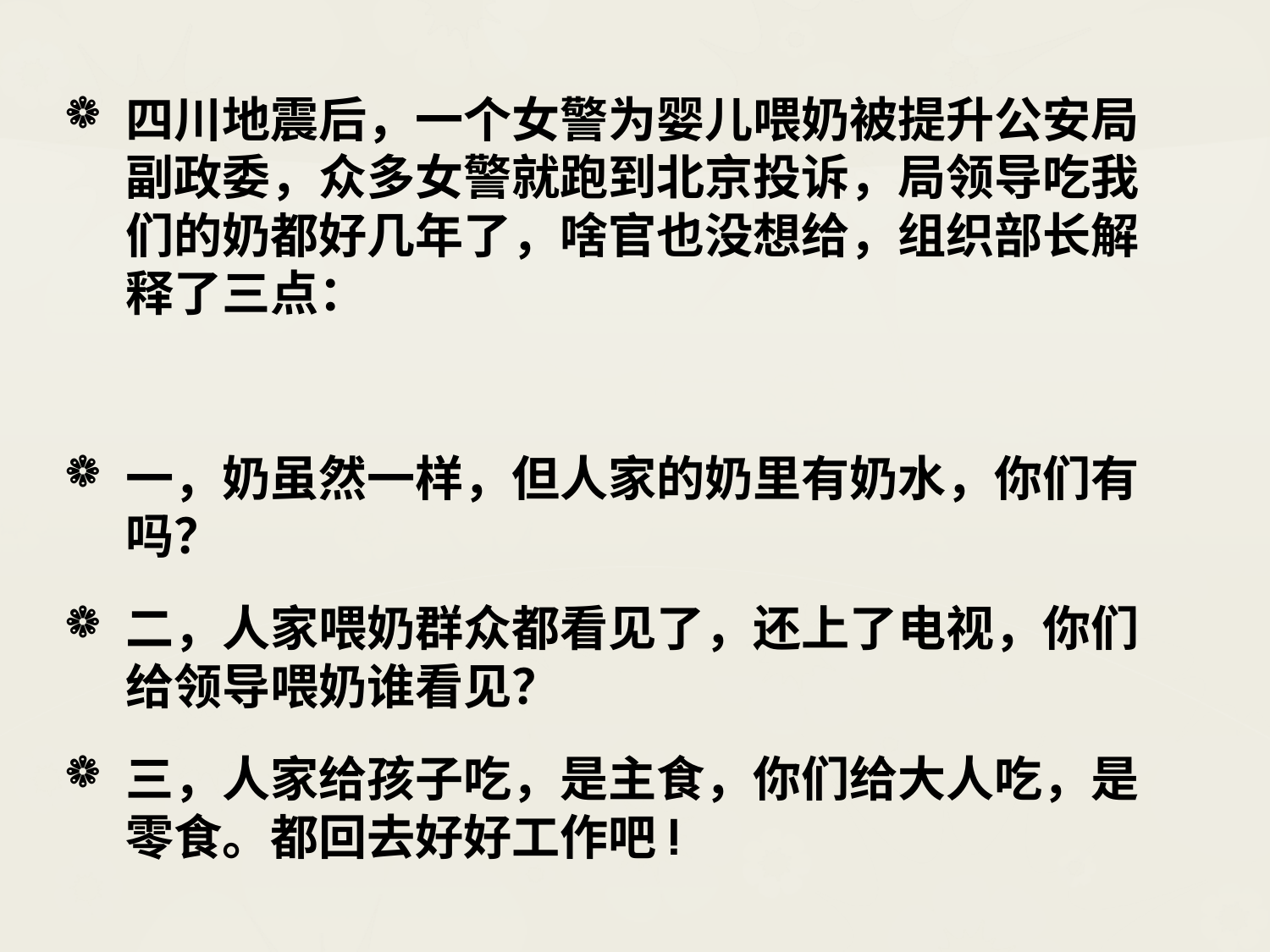

#
四川地震后，一个女警为婴儿喂奶被提升公安局副政委，众多女警就跑到北京投诉，局领导吃我们的奶都好几年了，啥官也没想给，组织部长解释了三点：

一，奶虽然一样，但人家的奶里有奶水，你们有吗？
二，人家喂奶群众都看见了，还上了电视，你们给领导喂奶谁看见？
三，人家给孩子吃，是主食，你们给大人吃，是零食。都回去好好工作吧!